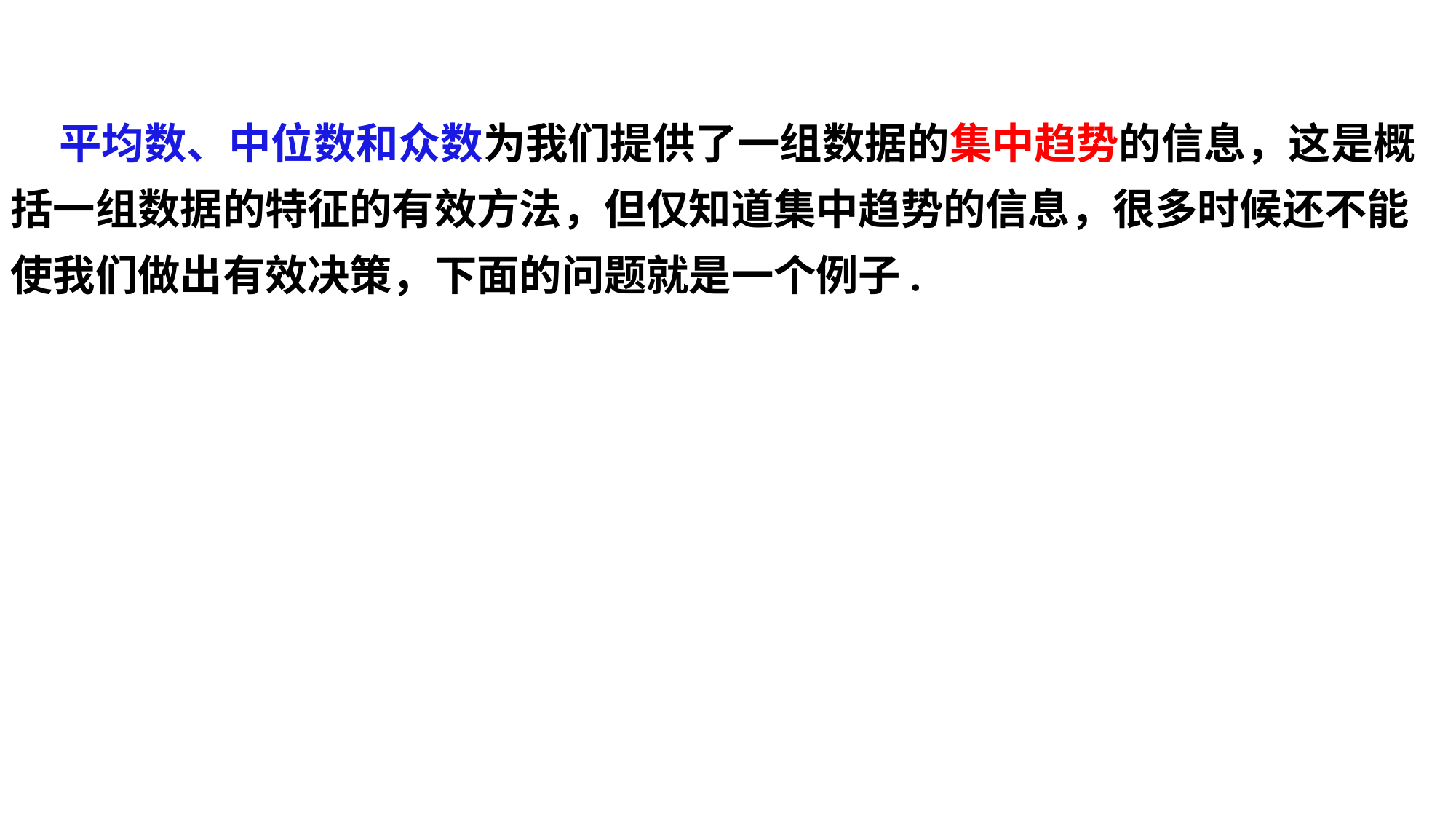

平均数、中位数和众数为我们提供了一组数据的集中趋势的信息，这是概括一组数据的特征的有效方法，但仅知道集中趋势的信息，很多时候还不能使我们做出有效决策，下面的问题就是一个例子.